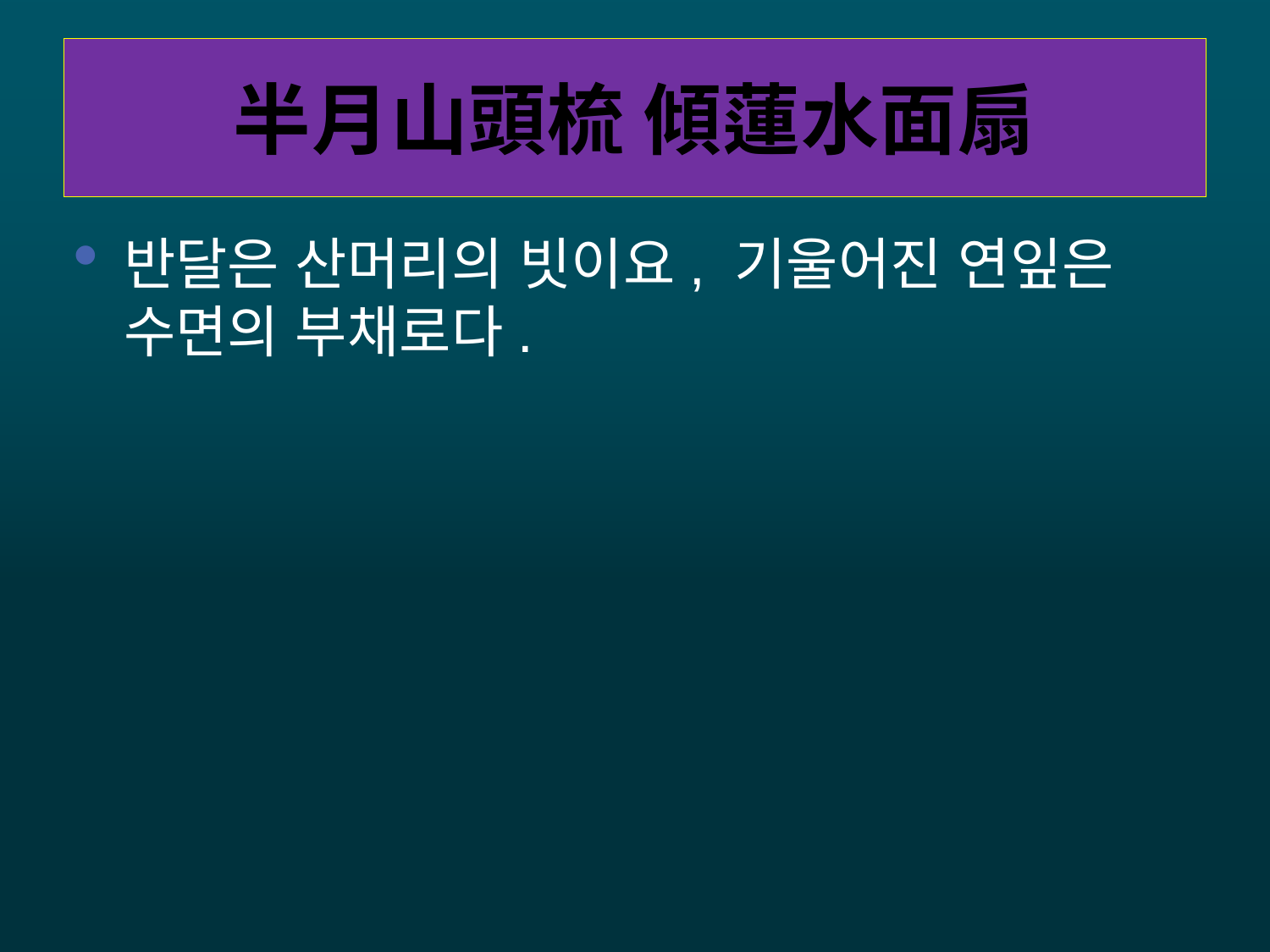

# 半月山頭梳 傾蓮水面扇
반달은 산머리의 빗이요, 기울어진 연잎은 수면의 부채로다.